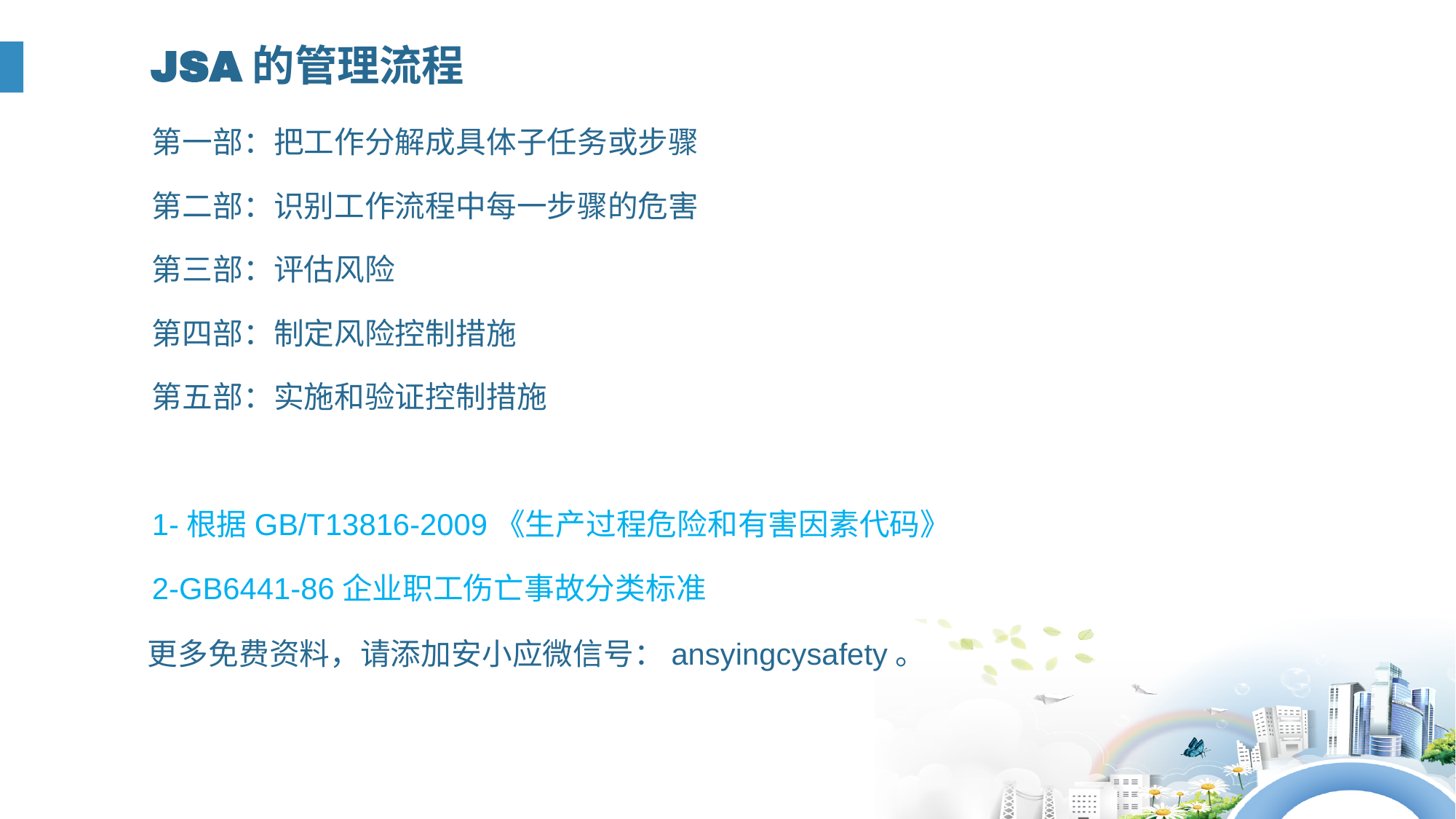

JSA的管理流程
第一部：把工作分解成具体子任务或步骤
第二部：识别工作流程中每一步骤的危害
第三部：评估风险
第四部：制定风险控制措施
第五部：实施和验证控制措施

1-根据GB/T13816-2009《生产过程危险和有害因素代码》
2-GB6441-86企业职工伤亡事故分类标准
更多免费资料，请添加安小应微信号：ansyingcysafety。